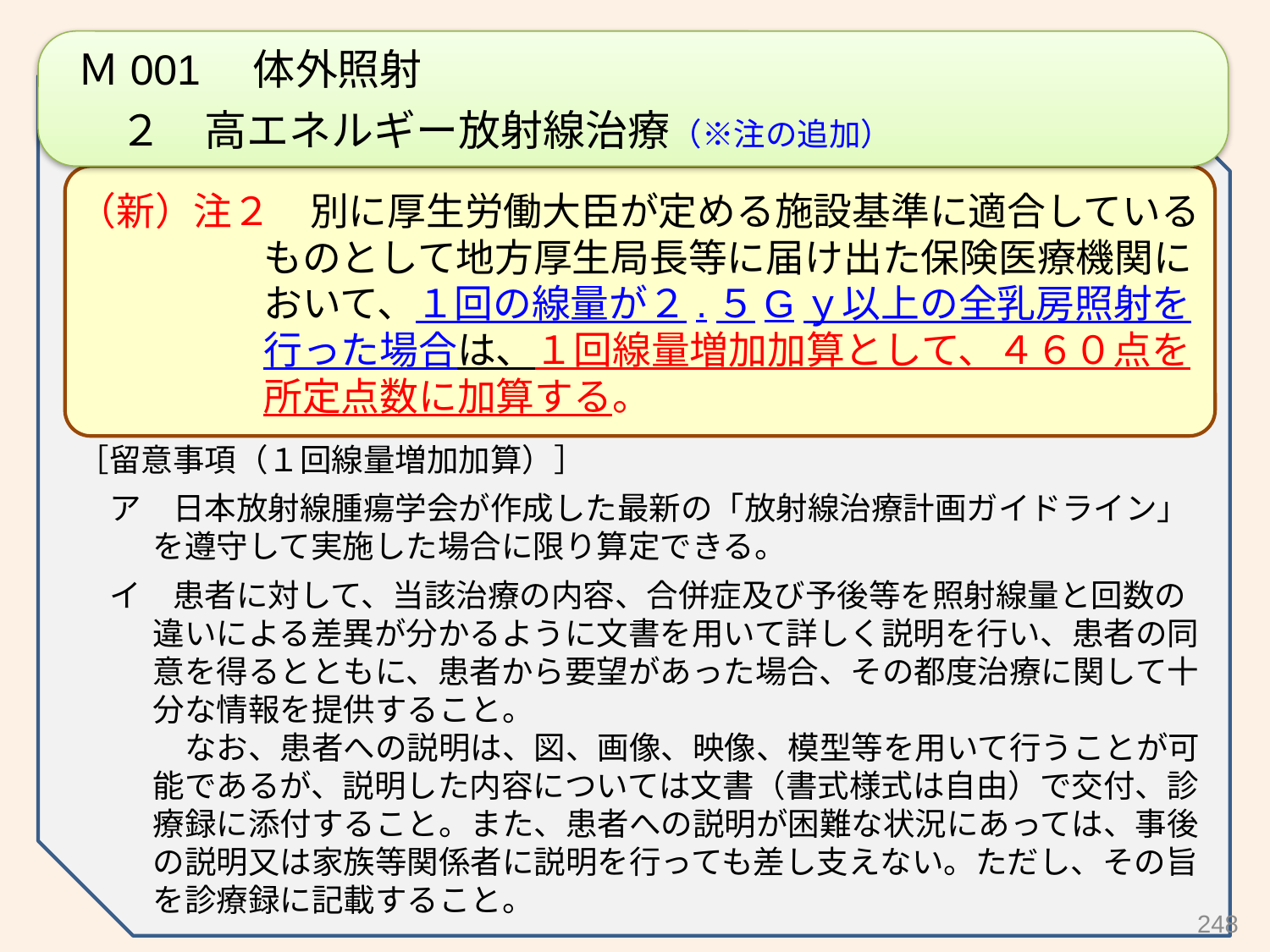

Ｍ001　体外照射
　２　高エネルギー放射線治療（※注の追加）
（新）注２　別に厚生労働大臣が定める施設基準に適合しているものとして地方厚生局長等に届け出た保険医療機関において、１回の線量が２.５Gｙ以上の全乳房照射を行った場合は、１回線量増加加算として、４６０点を所定点数に加算する。
［留意事項（１回線量増加加算）］
　ア　日本放射線腫瘍学会が作成した最新の「放射線治療計画ガイドライン」を遵守して実施した場合に限り算定できる。
　イ　患者に対して、当該治療の内容、合併症及び予後等を照射線量と回数の違いによる差異が分かるように文書を用いて詳しく説明を行い、患者の同意を得るとともに、患者から要望があった場合、その都度治療に関して十分な情報を提供すること。
　なお、患者への説明は、図、画像、映像、模型等を用いて行うことが可能であるが、説明した内容については文書（書式様式は自由）で交付、診療録に添付すること。また、患者への説明が困難な状況にあっては、事後の説明又は家族等関係者に説明を行っても差し支えない。ただし、その旨を診療録に記載すること。

248